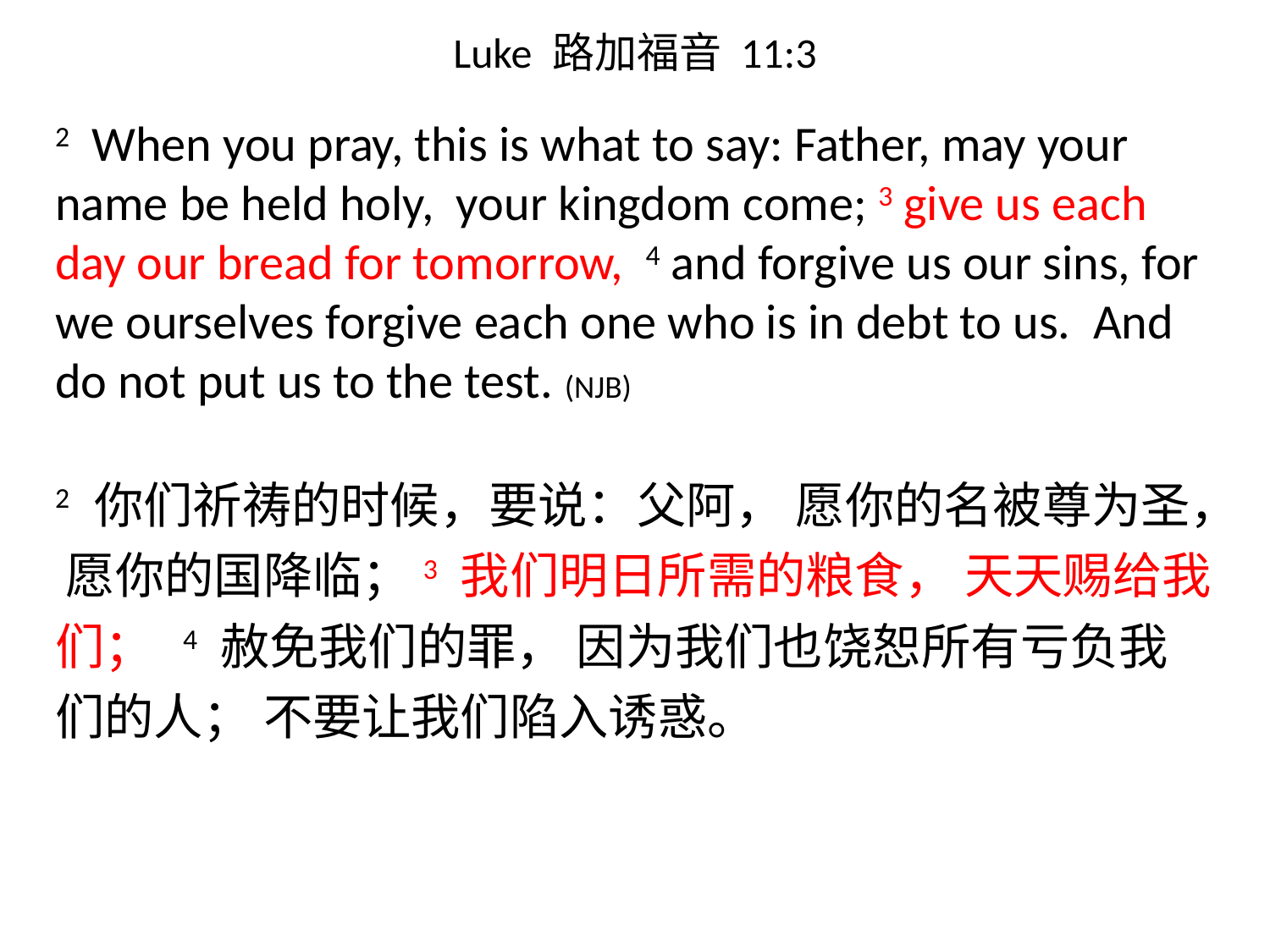

# Luke 路加福音 11:3
2  When you pray, this is what to say: Father, may your name be held holy,  your kingdom come; 3 give us each day our bread for tomorrow,  4 and forgive us our sins, for we ourselves forgive each one who is in debt to us.  And do not put us to the test. (NJB)

2  你们祈祷的时候，要说：父阿， 愿你的名被尊为圣， 愿你的国降临；3 我们明日所需的粮食， 天天赐给我们；  4 赦免我们的罪， 因为我们也饶恕所有亏负我们的人； 不要让我们陷入诱惑。